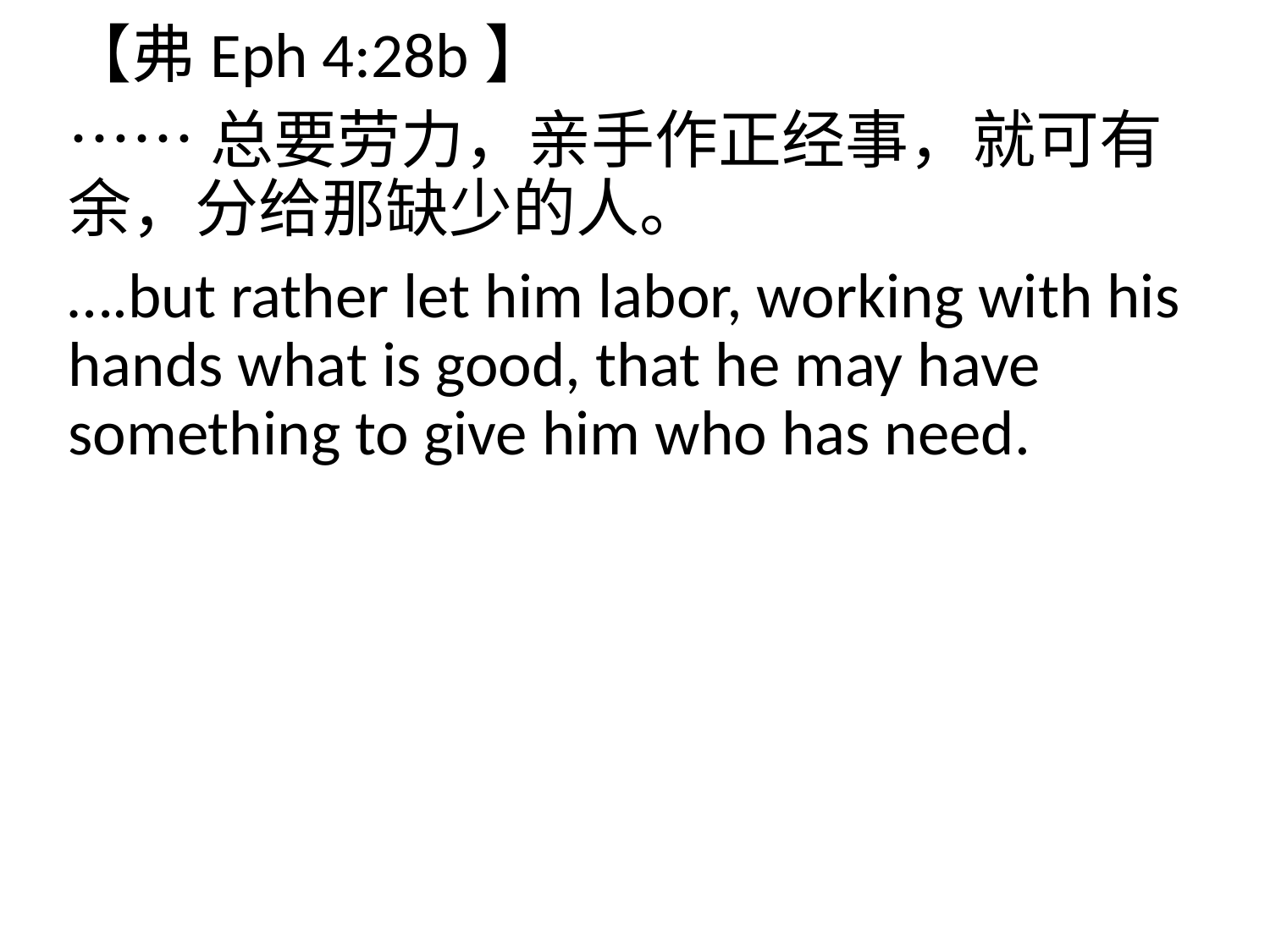

【弗Eph 4:28b】
……总要劳力，亲手作正经事，就可有余，分给那缺少的人。
….but rather let him labor, working with his hands what is good, that he may have something to give him who has need.